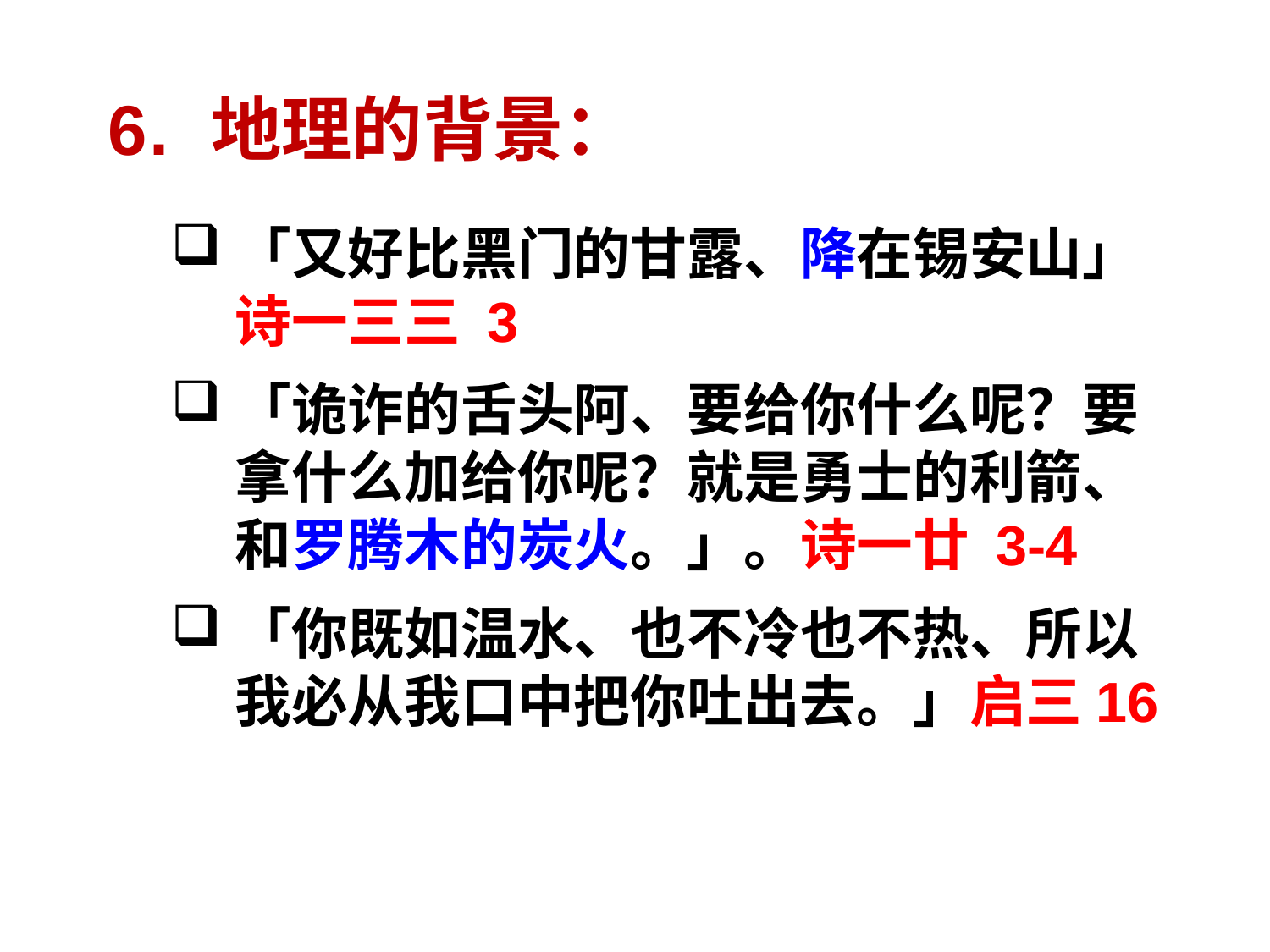

# 地理的背景：
「又好比黑门的甘露、降在锡安山」诗一三三 3
「诡诈的舌头阿、要给你什么呢？要拿什么加给你呢？就是勇士的利箭、和罗腾木的炭火。」。诗一廿 3-4
「你既如温水、也不冷也不热、所以我必从我口中把你吐出去。」启三16